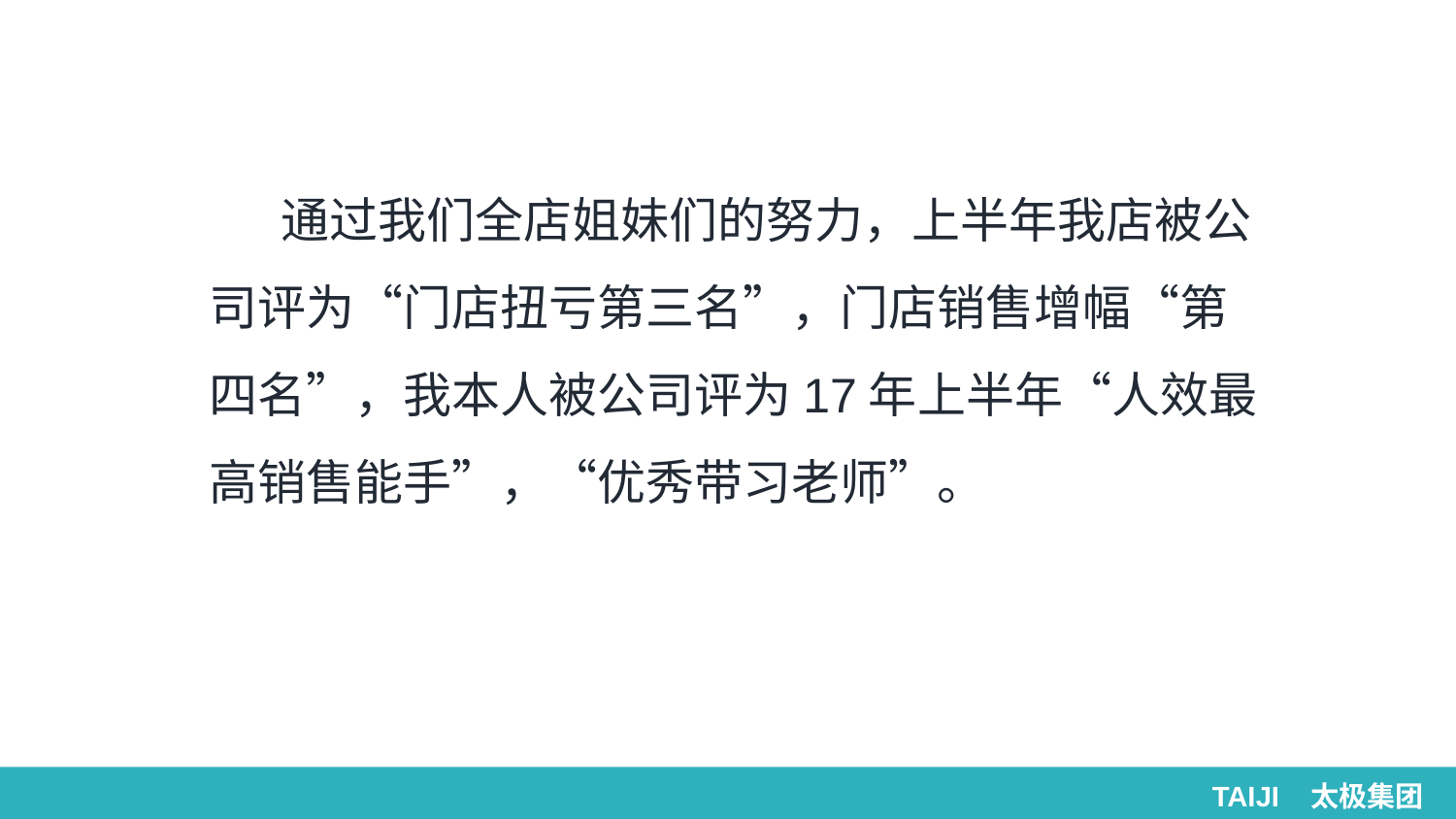

通过我们全店姐妹们的努力，上半年我店被公司评为“门店扭亏第三名”，门店销售增幅“第四名”，我本人被公司评为17年上半年“人效最高销售能手”，“优秀带习老师”。

TAIJI   太极集团